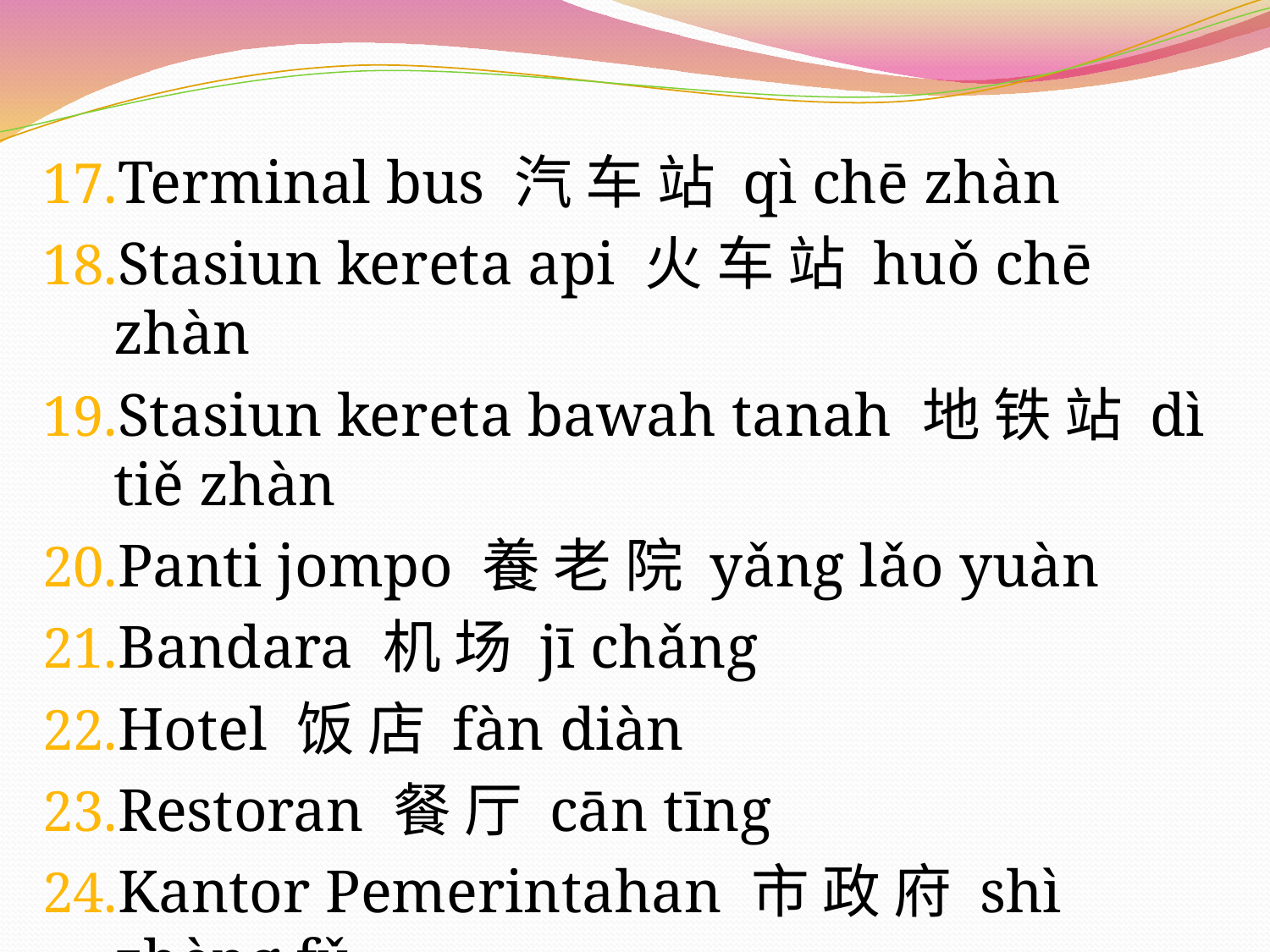

Terminal bus 汽 车 站 qì chē zhàn
Stasiun kereta api 火 车 站 huǒ chē zhàn
Stasiun kereta bawah tanah 地 铁 站 dì tiě zhàn
Panti jompo 養 老 院 yǎng lǎo yuàn
Bandara 机 场 jī chǎng
Hotel 饭 店 fàn diàn
Restoran 餐 厅 cān tīng
Kantor Pemerintahan 市 政 府 shì zhèng fǔ